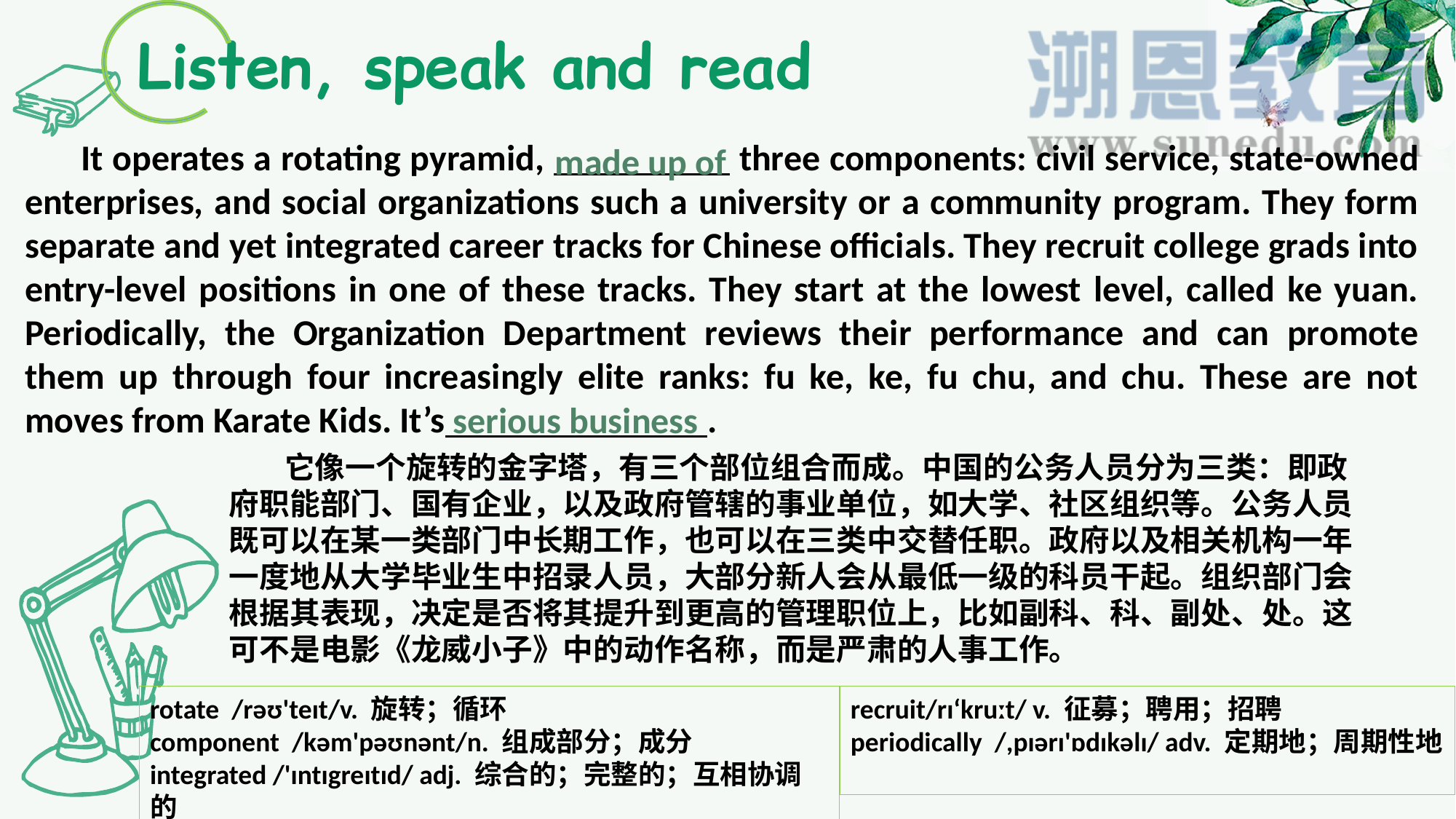

Listen, speak and read

      It operates a rotating pyramid,                     three components: civil service, state-owned enterprises, and social organizations such a university or a community program. They form separate and yet integrated career tracks for Chinese officials. They recruit college grads into entry-level positions in one of these tracks. They start at the lowest level, called ke yuan. Periodically, the Organization Department reviews their performance and can promote them up through four increasingly elite ranks: fu ke, ke, fu chu, and chu. These are not moves from Karate Kids. It’s                                .
made up of
serious business
       它像一个旋转的金字塔，有三个部位组合而成。中国的公务人员分为三类：即政府职能部门、国有企业，以及政府管辖的事业单位，如大学、社区组织等。公务人员既可以在某一类部门中长期工作，也可以在三类中交替任职。政府以及相关机构一年一度地从大学毕业生中招录人员，大部分新人会从最低一级的科员干起。组织部门会根据其表现，决定是否将其提升到更高的管理职位上，比如副科、科、副处、处。这可不是电影《龙威小子》中的动作名称，而是严肃的人事工作。

rotate  /rəʊ'teɪt/v. 旋转；循环
component  /kəm'pəʊnənt/n. 组成部分；成分
integrated /'ɪntɪgreɪtɪd/ adj. 综合的；完整的；互相协调的
recruit/rɪ‘kruːt/ v. 征募；聘用；招聘
periodically  /,pɪərɪ'ɒdɪkəlɪ/ adv. 定期地；周期性地